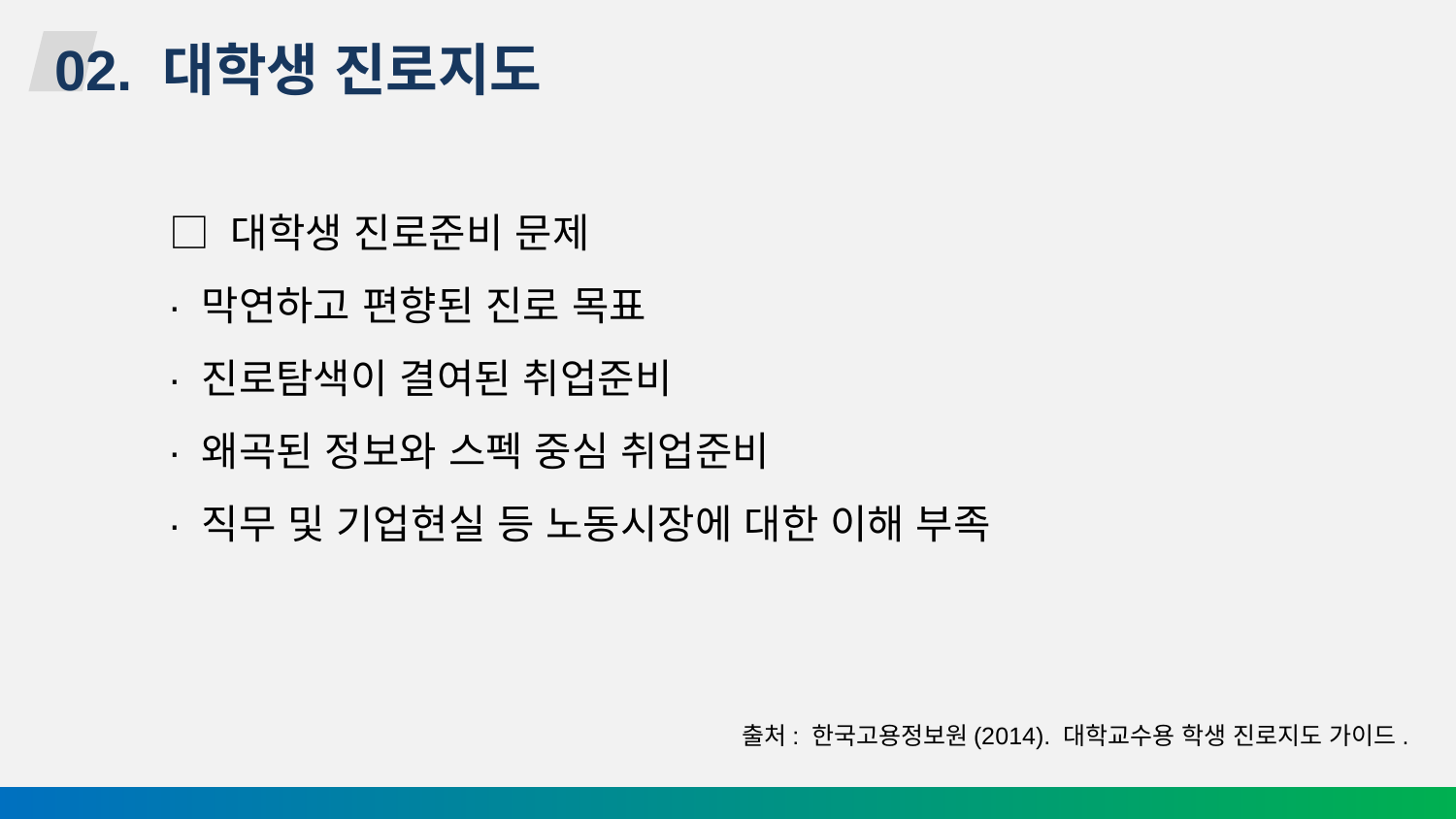

02. 대학생 진로지도

□ 대학생 진로준비 문제
∙ 막연하고 편향된 진로 목표
∙ 진로탐색이 결여된 취업준비
∙ 왜곡된 정보와 스펙 중심 취업준비
∙ 직무 및 기업현실 등 노동시장에 대한 이해 부족

출처: 한국고용정보원(2014). 대학교수용 학생 진로지도 가이드.